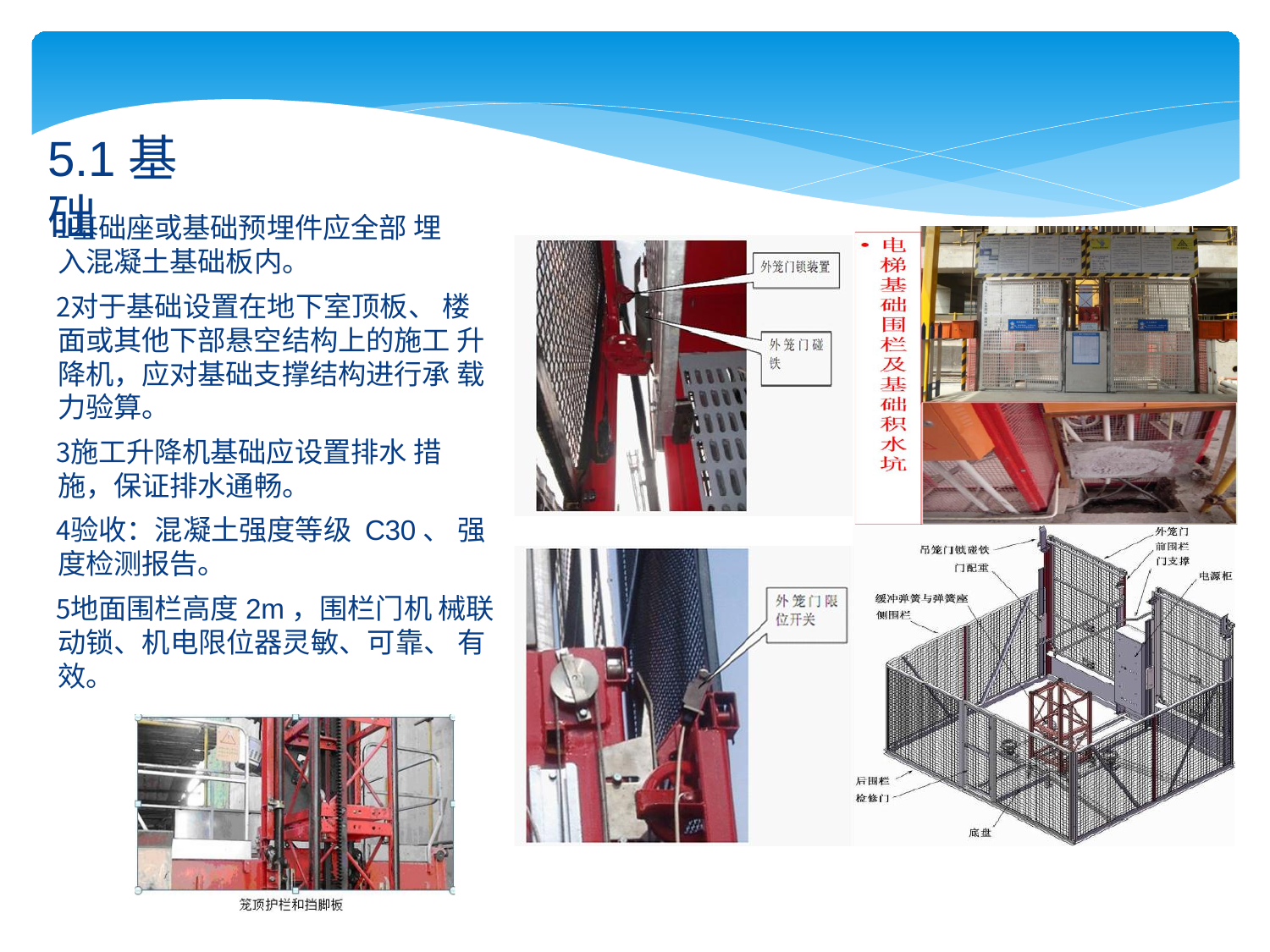

# 5.1基础
基础座或基础预埋件应全部 埋入混凝土基础板内。
对于基础设置在地下室顶板、 楼面或其他下部悬空结构上的施工 升降机，应对基础支撑结构进行承 载力验算。
施工升降机基础应设置排水 措施，保证排水通畅。
验收：混凝土强度等级 C30、 强度检测报告。
地面围栏高度2m，围栏门机 械联动锁、机电限位器灵敏、可靠、 有效。